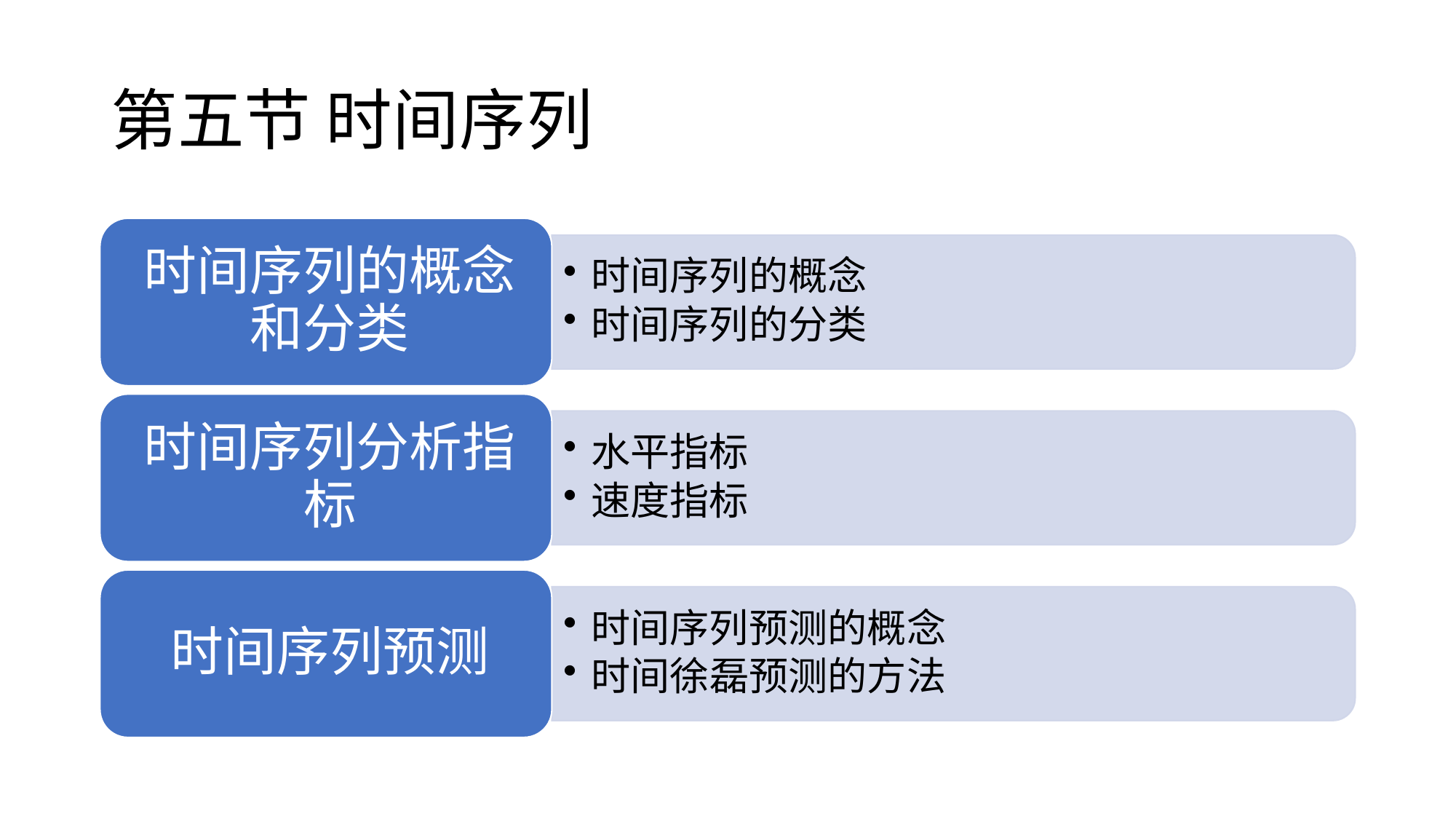

# 第五节 时间序列
时间序列的概念
时间序列的分类
时间序列的概念和分类
水平指标
速度指标
时间序列分析指标
时间序列预测的概念
时间徐磊预测的方法
时间序列预测